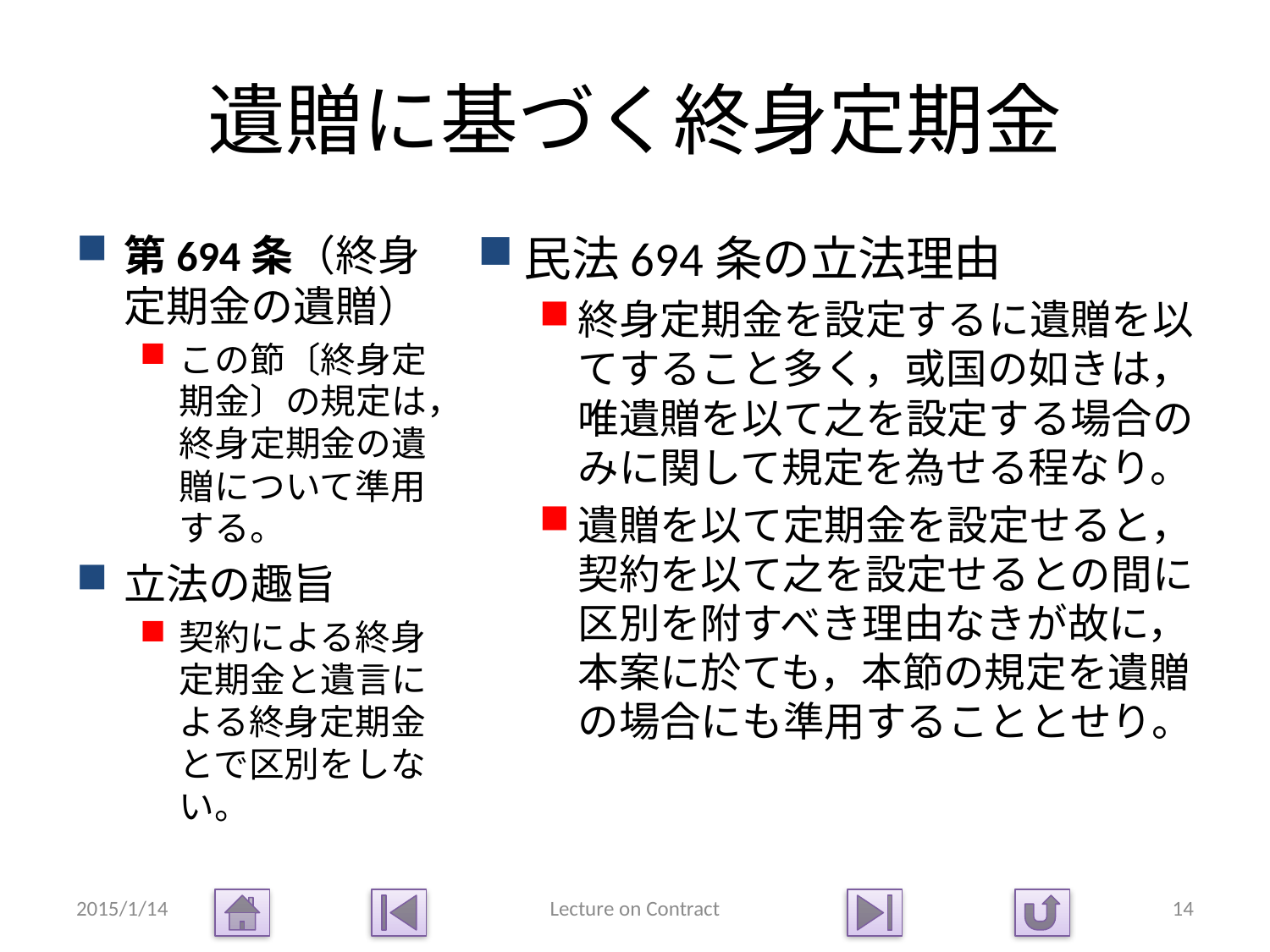

# 遺贈に基づく終身定期金
第694条（終身定期金の遺贈）
この節〔終身定期金〕の規定は，終身定期金の遺贈について準用する。
立法の趣旨
契約による終身定期金と遺言による終身定期金とで区別をしない。
民法694条の立法理由
終身定期金を設定するに遺贈を以てすること多く，或国の如きは，唯遺贈を以て之を設定する場合のみに関して規定を為せる程なり。
遺贈を以て定期金を設定せると，契約を以て之を設定せるとの間に区別を附すべき理由なきが故に，本案に於ても，本節の規定を遺贈の場合にも準用することとせり。
2015/1/14
Lecture on Contract
14